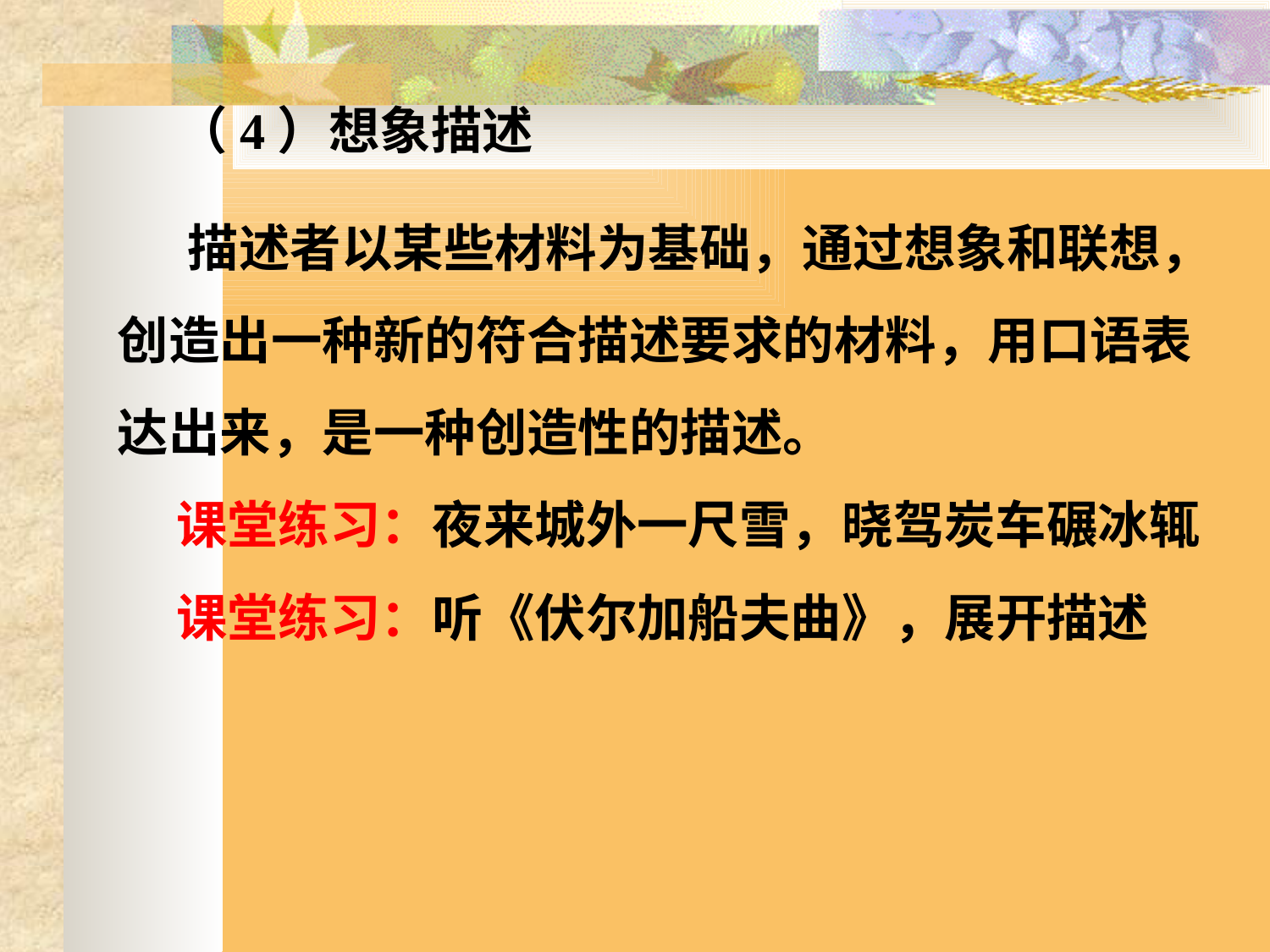

（4）想象描述
     描述者以某些材料为基础，通过想象和联想，创造出一种新的符合描述要求的材料，用口语表达出来，是一种创造性的描述。
    课堂练习：夜来城外一尺雪，晓驾炭车碾冰辄
    课堂练习：听《伏尔加船夫曲》，展开描述